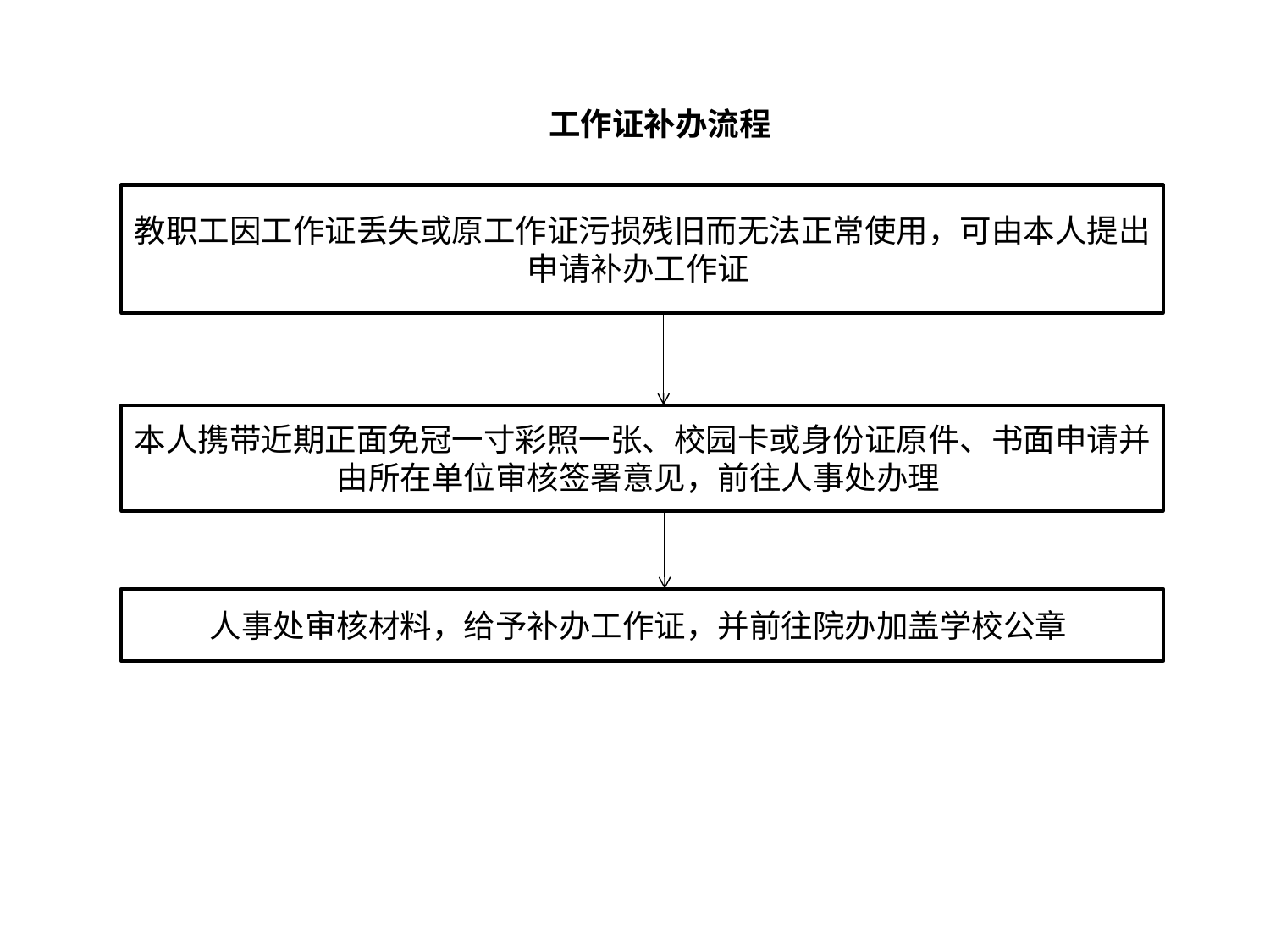

工作证补办流程
教职工因工作证丢失或原工作证污损残旧而无法正常使用，可由本人提出申请补办工作证
本人携带近期正面免冠一寸彩照一张、校园卡或身份证原件、书面申请并由所在单位审核签署意见，前往人事处办理
人事处审核材料，给予补办工作证，并前往院办加盖学校公章